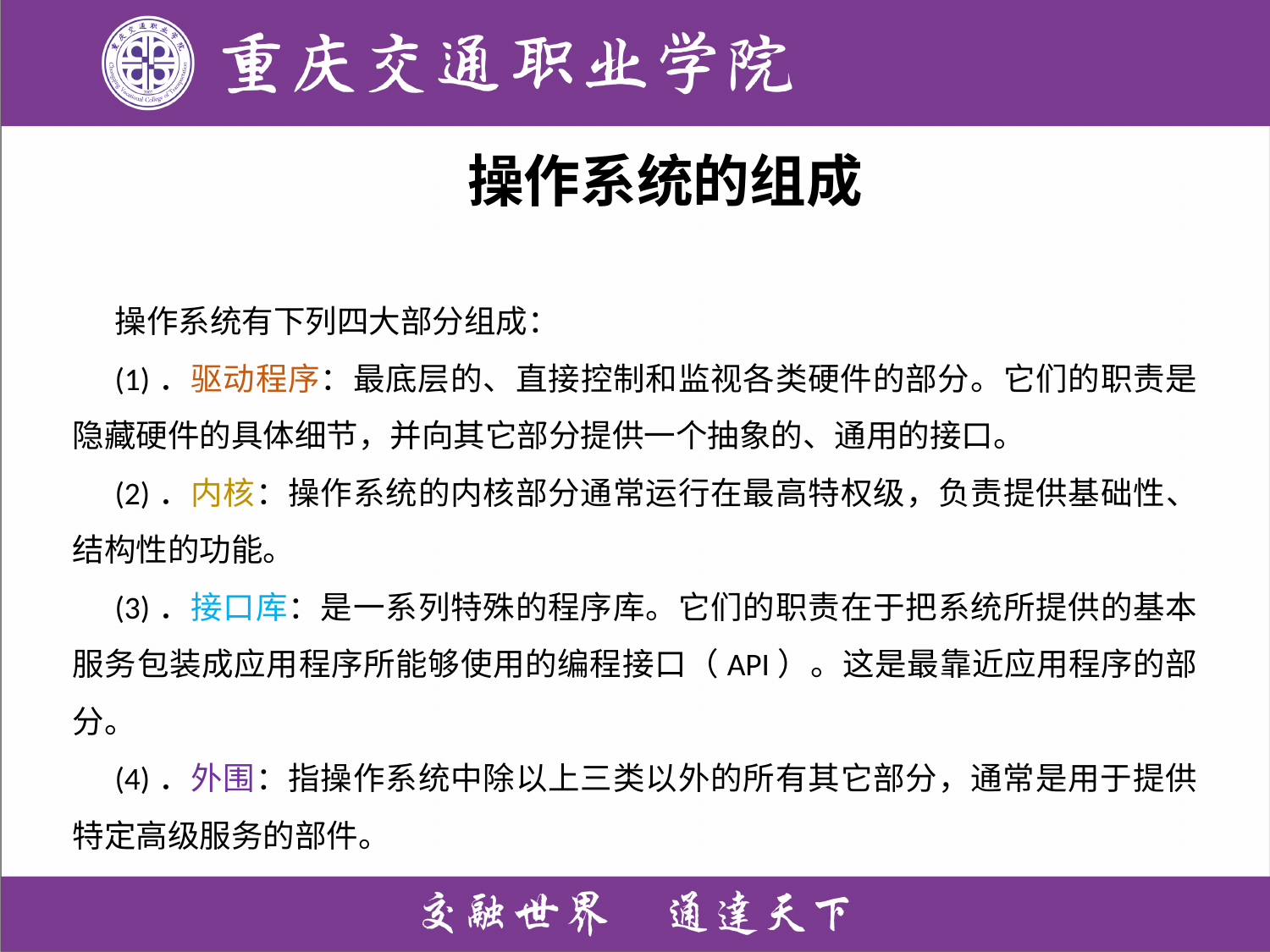

操作系统的组成
操作系统有下列四大部分组成：
(1)．驱动程序：最底层的、直接控制和监视各类硬件的部分。它们的职责是隐藏硬件的具体细节，并向其它部分提供一个抽象的、通用的接口。
(2)．内核：操作系统的内核部分通常运行在最高特权级，负责提供基础性、结构性的功能。
(3)．接口库：是一系列特殊的程序库。它们的职责在于把系统所提供的基本服务包装成应用程序所能够使用的编程接口（API）。这是最靠近应用程序的部分。
(4)．外围：指操作系统中除以上三类以外的所有其它部分，通常是用于提供特定高级服务的部件。